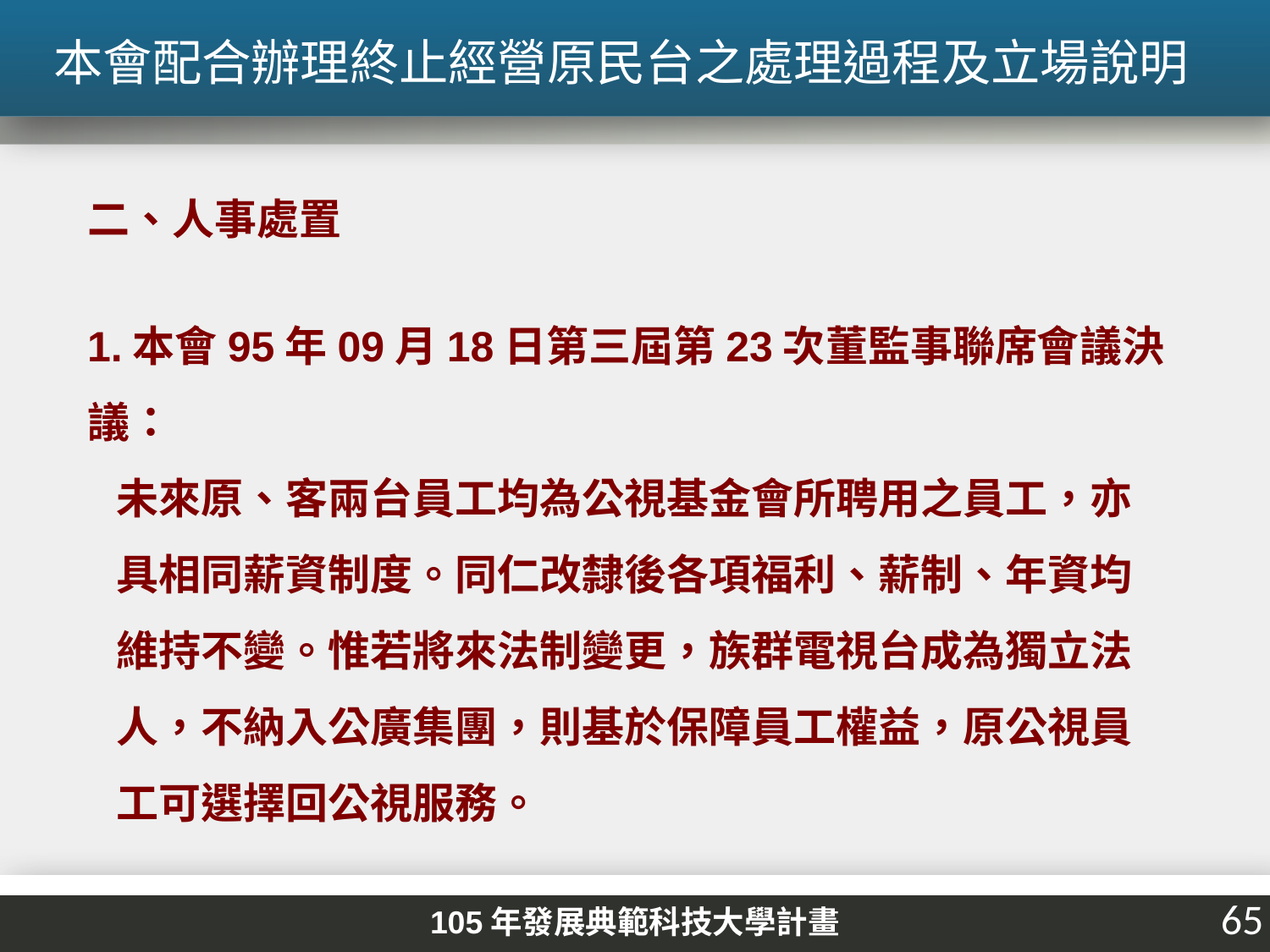

本會配合辦理終止經營原民台之處理過程及立場說明

二、人事處置

1.本會95年09月18日第三屆第23次董監事聯席會議決議：
  未來原、客兩台員工均為公視基金會所聘用之員工，亦
  具相同薪資制度。同仁改隸後各項福利、薪制、年資均
  維持不變。惟若將來法制變更，族群電視台成為獨立法
  人，不納入公廣集團，則基於保障員工權益，原公視員
  工可選擇回公視服務。